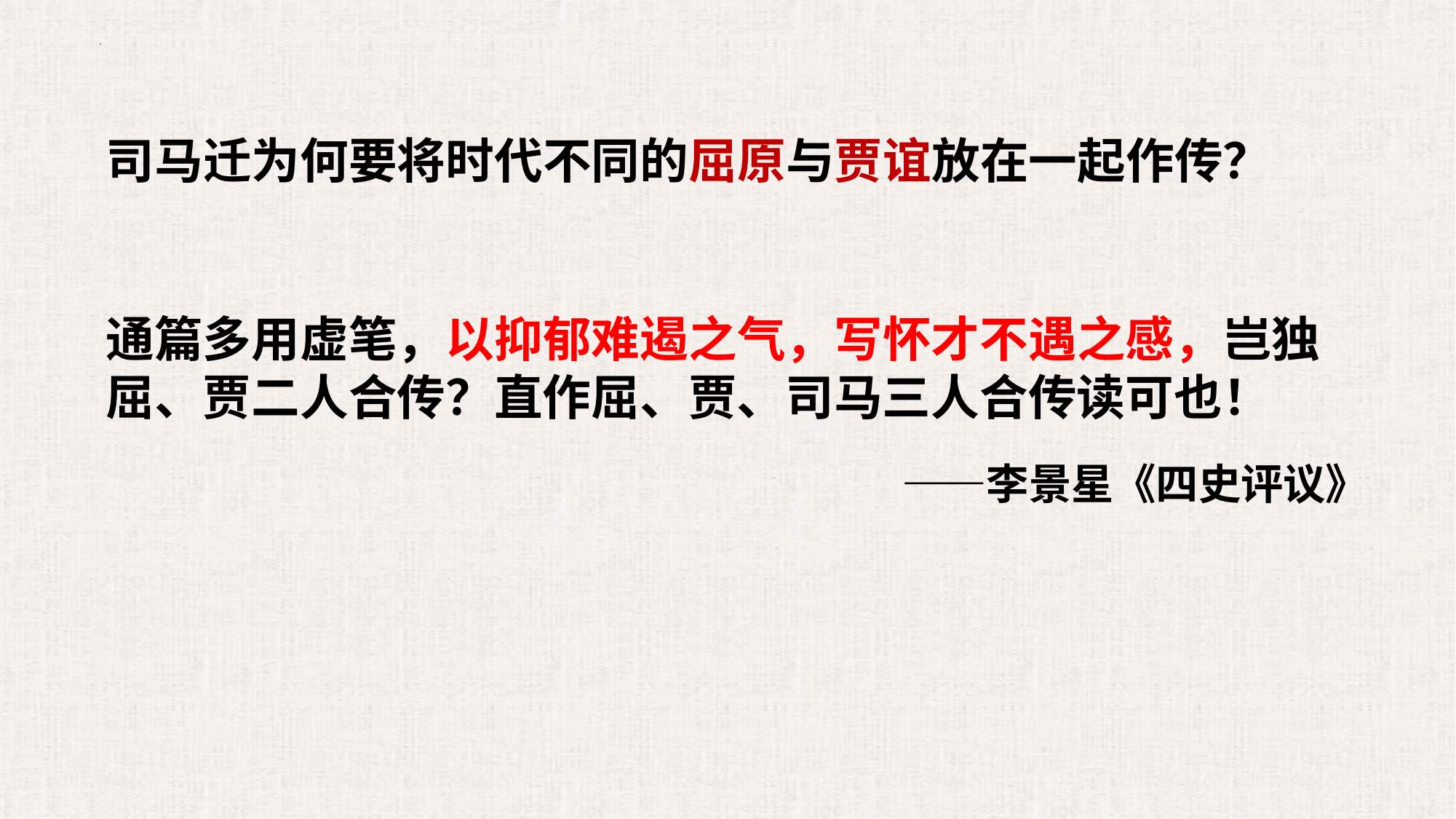

司马迁为何要将时代不同的屈原与贾谊放在一起作传？
通篇多用虚笔，以抑郁难遏之气，写怀才不遇之感，岂独屈、贾二人合传？直作屈、贾、司马三人合传读可也！

　　　　　　　　　　　　　——李景星《四史评议》